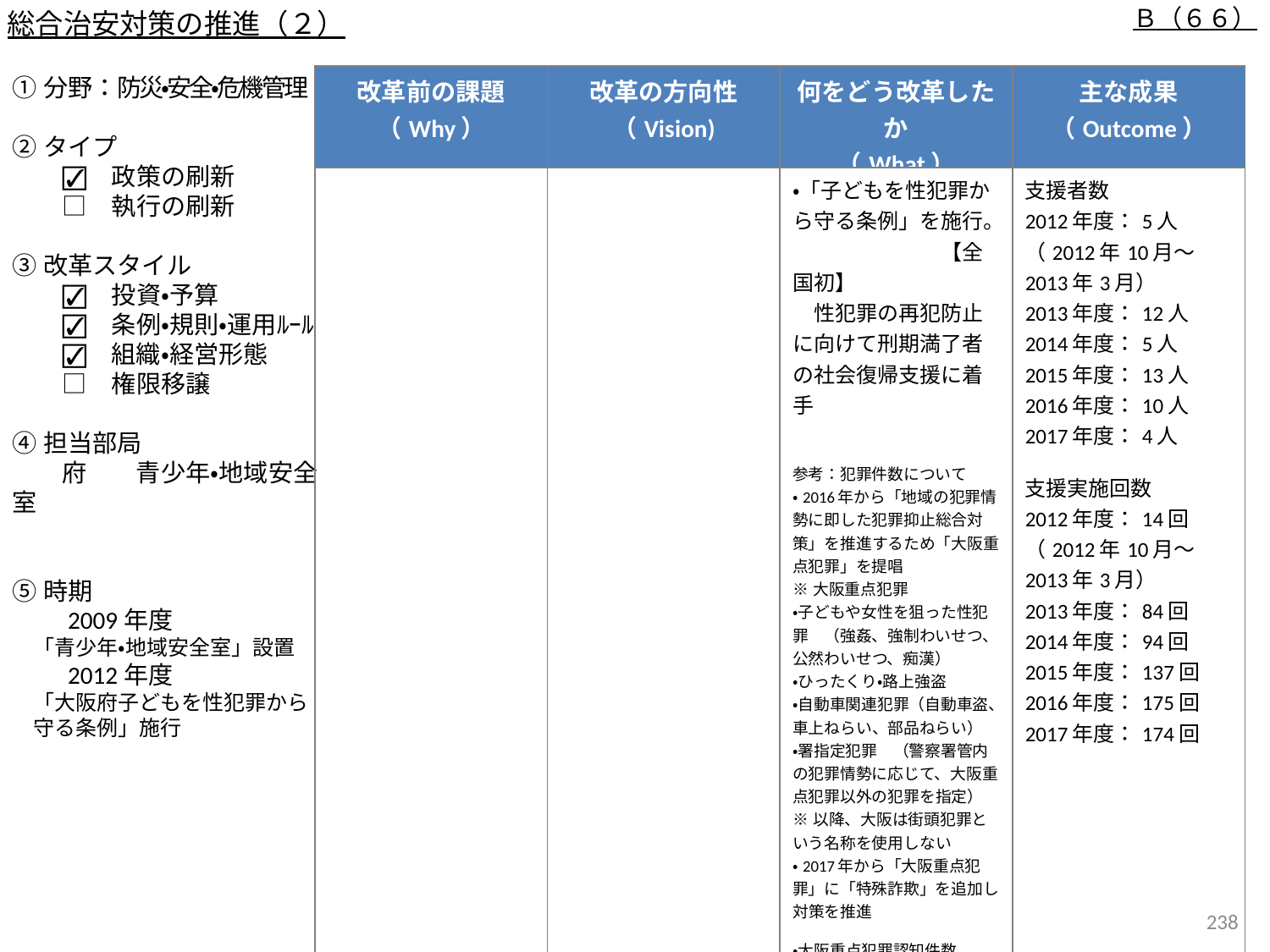

総合治安対策の推進（２）
Ｂ（６６）
①分野：防災・安全・危機管理

②タイプ
　　☑　政策の刷新
　　□　執行の刷新

③改革スタイル
　　☑　投資・予算
　　☑　条例・規則・運用ﾙｰﾙ
　　☑　組織・経営形態
　　□　権限移譲

④担当部局
　　府　　青少年・地域安全室

⑤時期
　　2009年度
　「青少年・地域安全室」設置
　　2012年度
　「大阪府子どもを性犯罪から
　守る条例」施行

| 改革前の課題 （Why） | 改革の方向性 （Vision) | 何をどう改革したか （What） | 主な成果 （Outcome） |
| --- | --- | --- | --- |
|  |  | ・「子どもを性犯罪から守る条例」を施行。 　　　　　　　【全国初】 　性犯罪の再犯防止に向けて刑期満了者の社会復帰支援に着手 参考：犯罪件数について ・2016年から「地域の犯罪情勢に即した犯罪抑止総合対策」を推進するため「大阪重点犯罪」を提唱 ※大阪重点犯罪 ・子どもや女性を狙った性犯罪　（強姦、強制わいせつ、公然わいせつ、痴漢） ・ひったくり・路上強盗 ・自動車関連犯罪（自動車盗、車上ねらい、部品ねらい） ・署指定犯罪　（警察署管内の犯罪情勢に応じて、大阪重点犯罪以外の犯罪を指定） ※以降、大阪は街頭犯罪という名称を使用しない ・2017年から「大阪重点犯罪」に「特殊詐欺」を追加し対策を推進 ・大阪重点犯罪認知件数 2016年　23,484件 2017年　19,913件　　 ・特殊詐欺被害認知件数 2016年　1,633件 2017年　1,597件 | 支援者数 2012年度：5人 （2012年10月～2013年3月） 2013年度：12人 2014年度：5人 2015年度：13人 2016年度：10人 2017年度：4人 支援実施回数 2012年度：14回 （2012年10月～2013年3月） 2013年度：84回 2014年度：94回 2015年度：137回 2016年度：175回 2017年度：174回 |
238